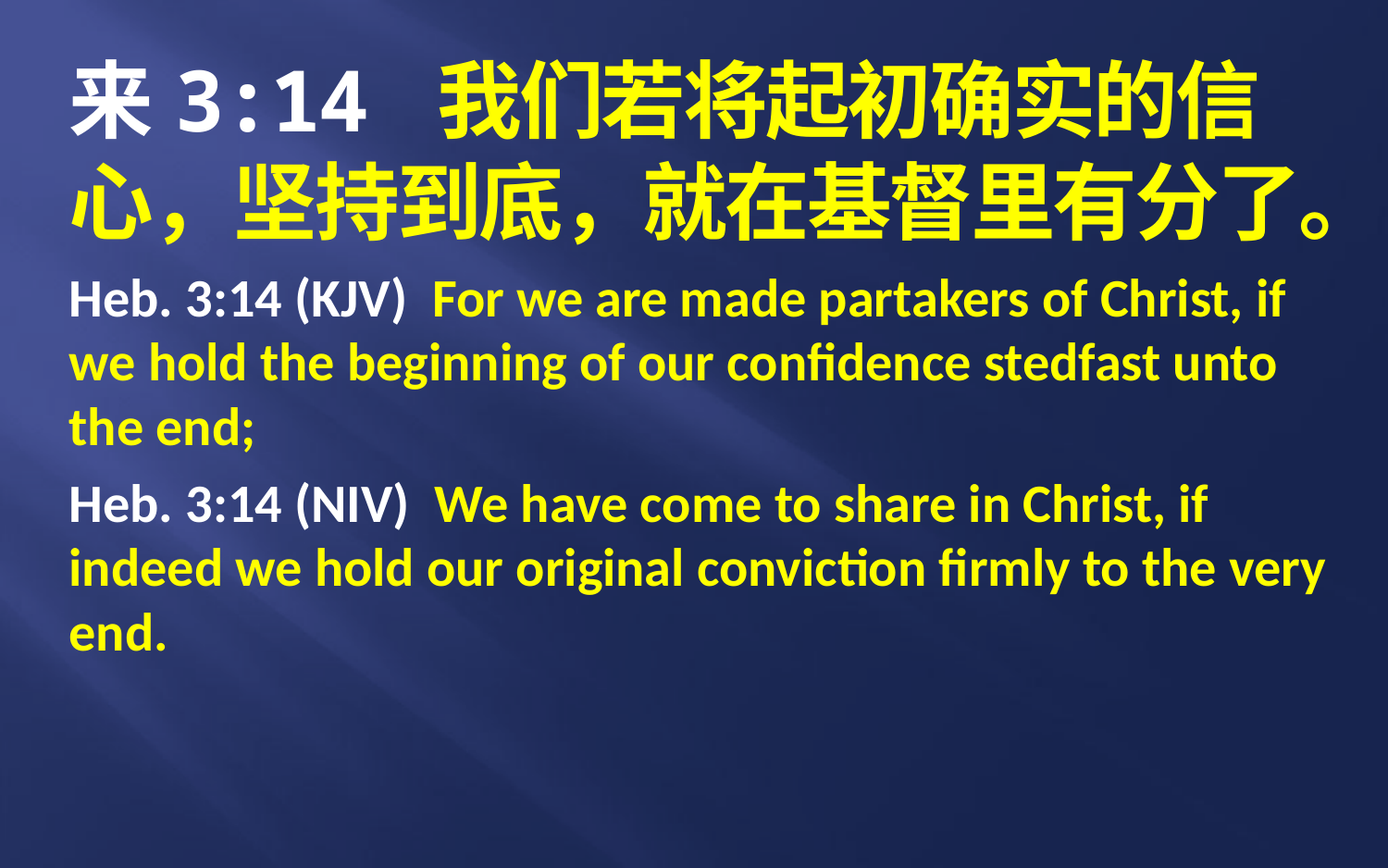

来3:14 我们若将起初确实的信心，坚持到底，就在基督里有分了。
Heb. 3:14 (KJV)  For we are made partakers of Christ, if we hold the beginning of our confidence stedfast unto the end;
Heb. 3:14 (NIV)  We have come to share in Christ, if indeed we hold our original conviction firmly to the very end.